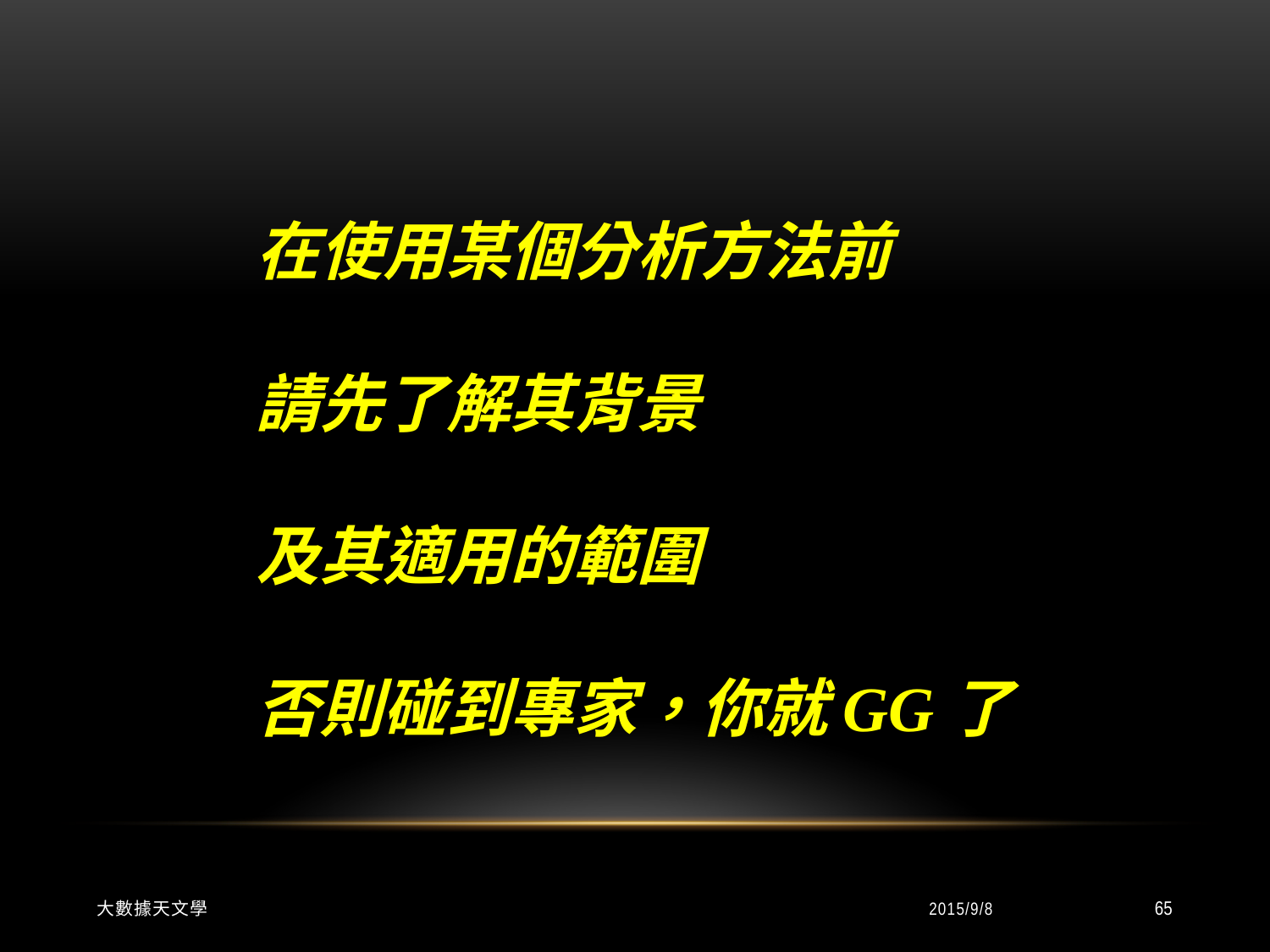

在使用某個分析方法前

請先了解其背景

及其適用的範圍

否則碰到專家，你就GG了
大數據天文學
2015/9/8
65